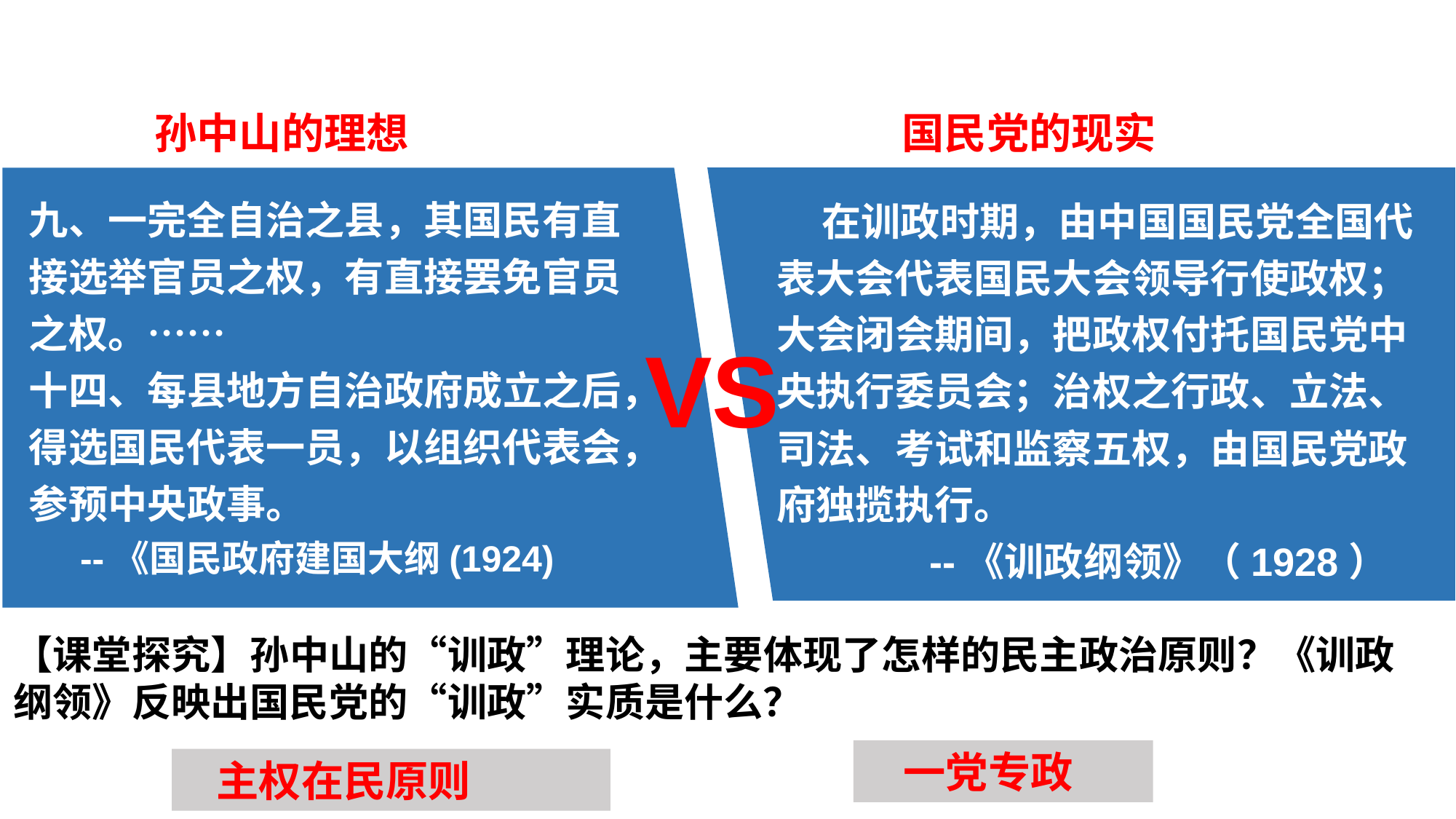

孙中山的理想
国民党的现实

九、一完全自治之县，其国民有直接选举官员之权，有直接罢免官员之权。……
十四、每县地方自治政府成立之后，得选国民代表一员，以组织代表会，参预中央政事。
     --《国民政府建国大纲(1924)
    在训政时期，由中国国民党全国代表大会代表国民大会领导行使政权；大会闭会期间，把政权付托国民党中央执行委员会；治权之行政、立法、司法、考试和监察五权，由国民党政府独揽执行。
              --《训政纲领》（1928）
VS
【课堂探究】孙中山的“训政”理论，主要体现了怎样的民主政治原则？《训政纲领》反映出国民党的“训政”实质是什么？
   一党专政
  主权在民原则